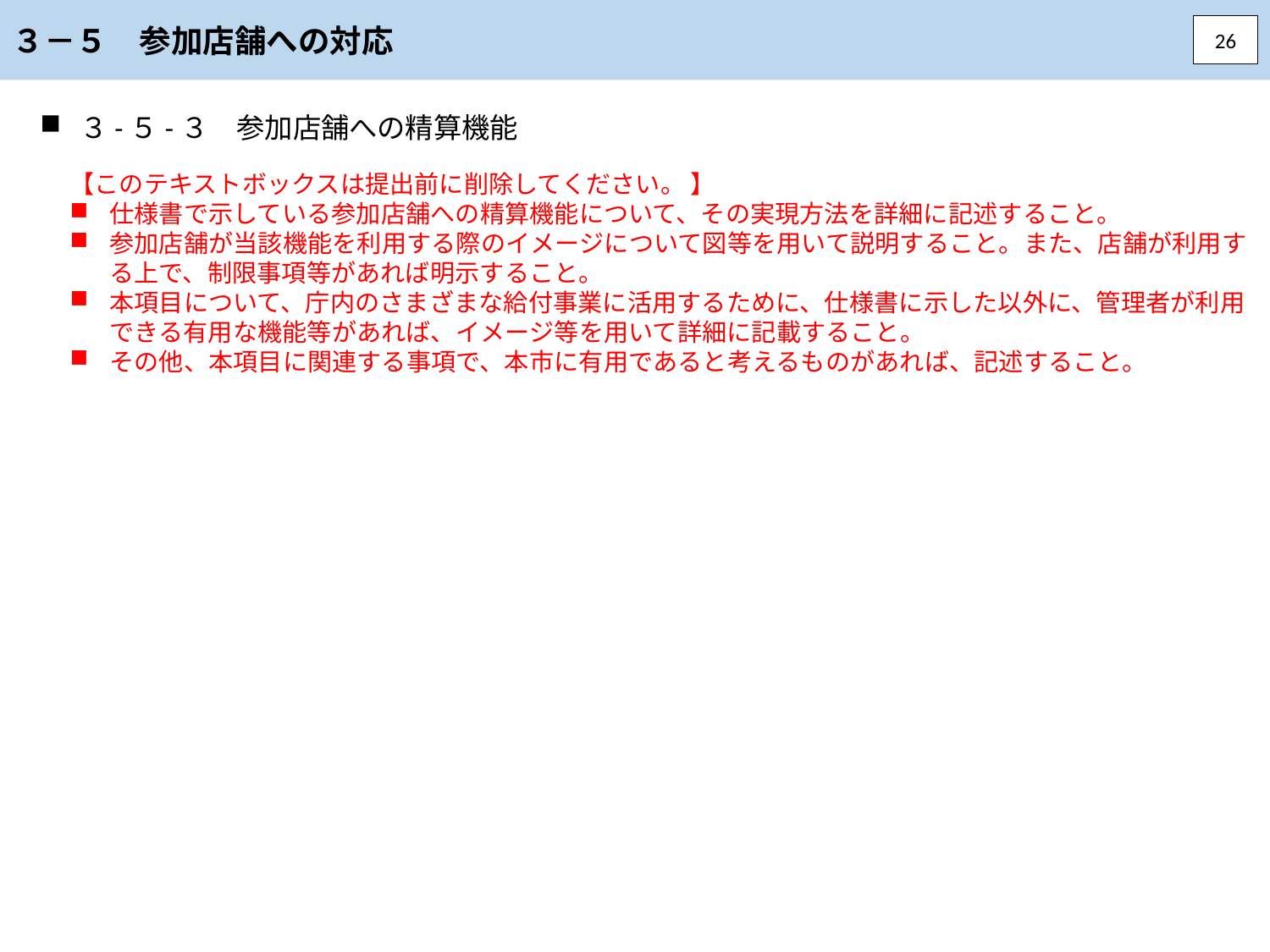

３－５　参加店舗への対応
26
３-５-３　参加店舗への精算機能
【このテキストボックスは提出前に削除してください。 】
仕様書で示している参加店舗への精算機能について、その実現方法を詳細に記述すること。
参加店舗が当該機能を利用する際のイメージについて図等を用いて説明すること。また、店舗が利用する上で、制限事項等があれば明示すること。
本項目について、庁内のさまざまな給付事業に活用するために、仕様書に示した以外に、管理者が利用できる有用な機能等があれば、イメージ等を用いて詳細に記載すること。
その他、本項目に関連する事項で、本市に有用であると考えるものがあれば、記述すること。